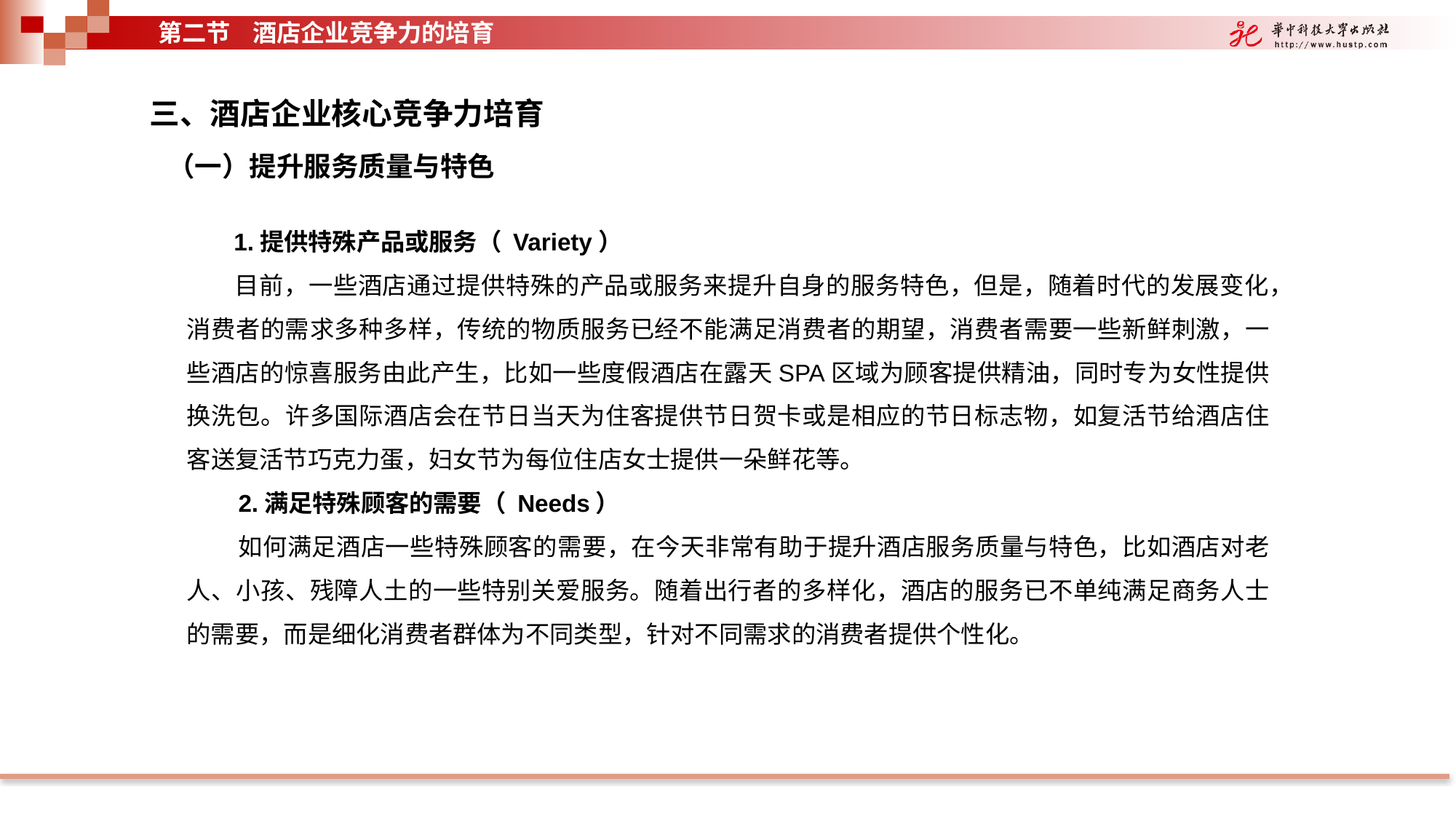

第二节    酒店企业竞争力的培育
三、酒店企业核心竞争力培育
（一）提升服务质量与特色
       1.提供特殊产品或服务（ Variety）
       目前，一些酒店通过提供特殊的产品或服务来提升自身的服务特色，但是，随着时代的发展变化，消费者的需求多种多样，传统的物质服务已经不能满足消费者的期望，消费者需要一些新鲜刺激，一些酒店的惊喜服务由此产生，比如一些度假酒店在露天SPA区域为顾客提供精油，同时专为女性提供换洗包。许多国际酒店会在节日当天为住客提供节日贺卡或是相应的节日标志物，如复活节给酒店住客送复活节巧克力蛋，妇女节为每位住店女士提供一朵鲜花等。
2.满足特殊顾客的需要（ Needs）
如何满足酒店一些特殊顾客的需要，在今天非常有助于提升酒店服务质量与特色，比如酒店对老人、小孩、残障人土的一些特别关爱服务。随着出行者的多样化，酒店的服务已不单纯满足商务人士的需要，而是细化消费者群体为不同类型，针对不同需求的消费者提供个性化。